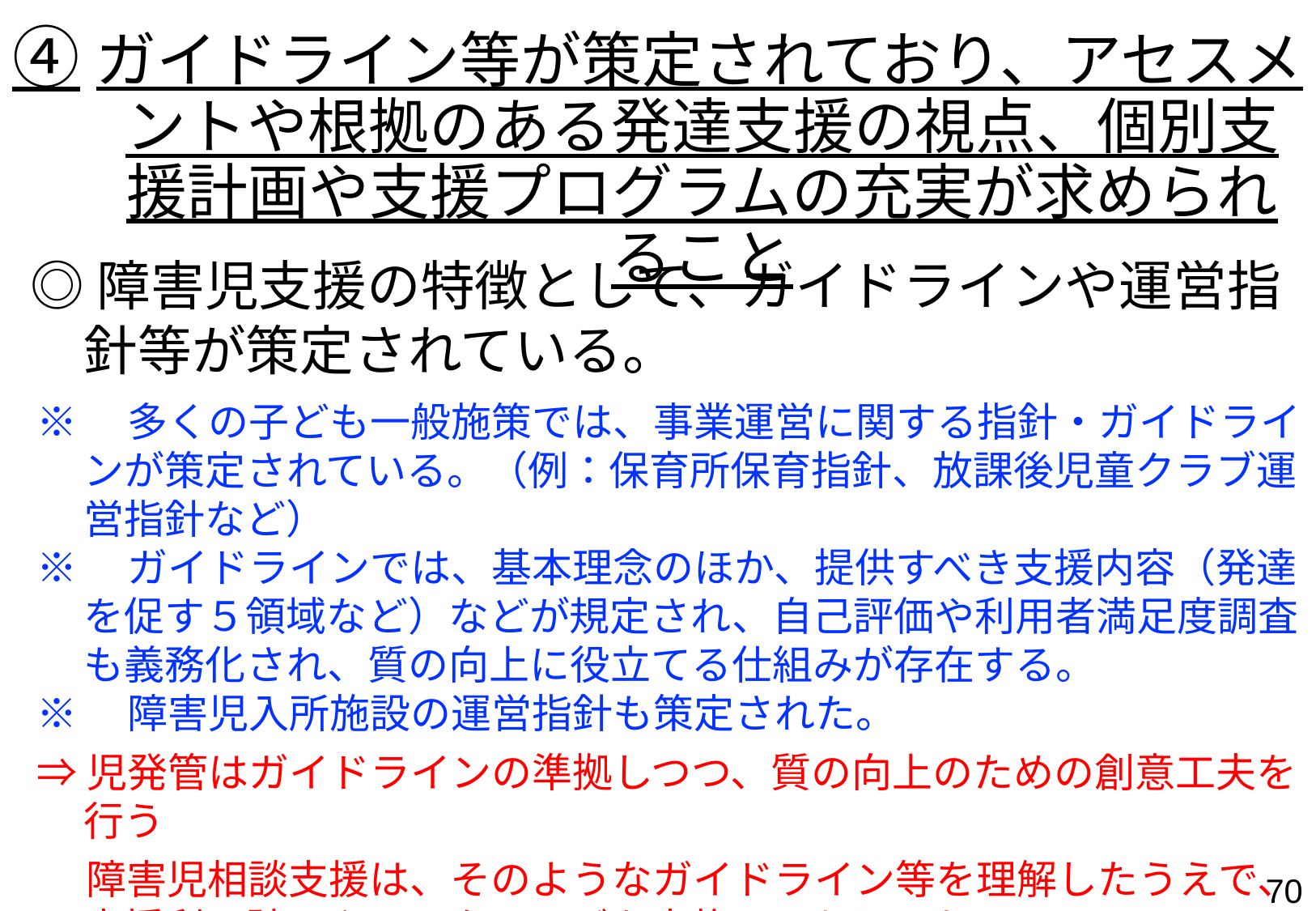

④ガイドライン等が策定されており、アセスメントや根拠のある発達支援の視点、個別支援計画や支援プログラムの充実が求められること

◎障害児支援の特徴として、ガイドラインや運営指針等が策定されている。
※　多くの子ども一般施策では、事業運営に関する指針・ガイドラインが策定されている。（例：保育所保育指針、放課後児童クラブ運営指針など）
※　ガイドラインでは、基本理念のほか、提供すべき支援内容（発達を促す５領域など）などが規定され、自己評価や利用者満足度調査も義務化され、質の向上に役立てる仕組みが存在する。
※　障害児入所施設の運営指針も策定された。
⇒児発管はガイドラインの準拠しつつ、質の向上のための創意工夫を行う
　 障害児相談支援は、そのようなガイドライン等を理解したうえで、支援利用計画やモニタリングを実施してもらいたい
70